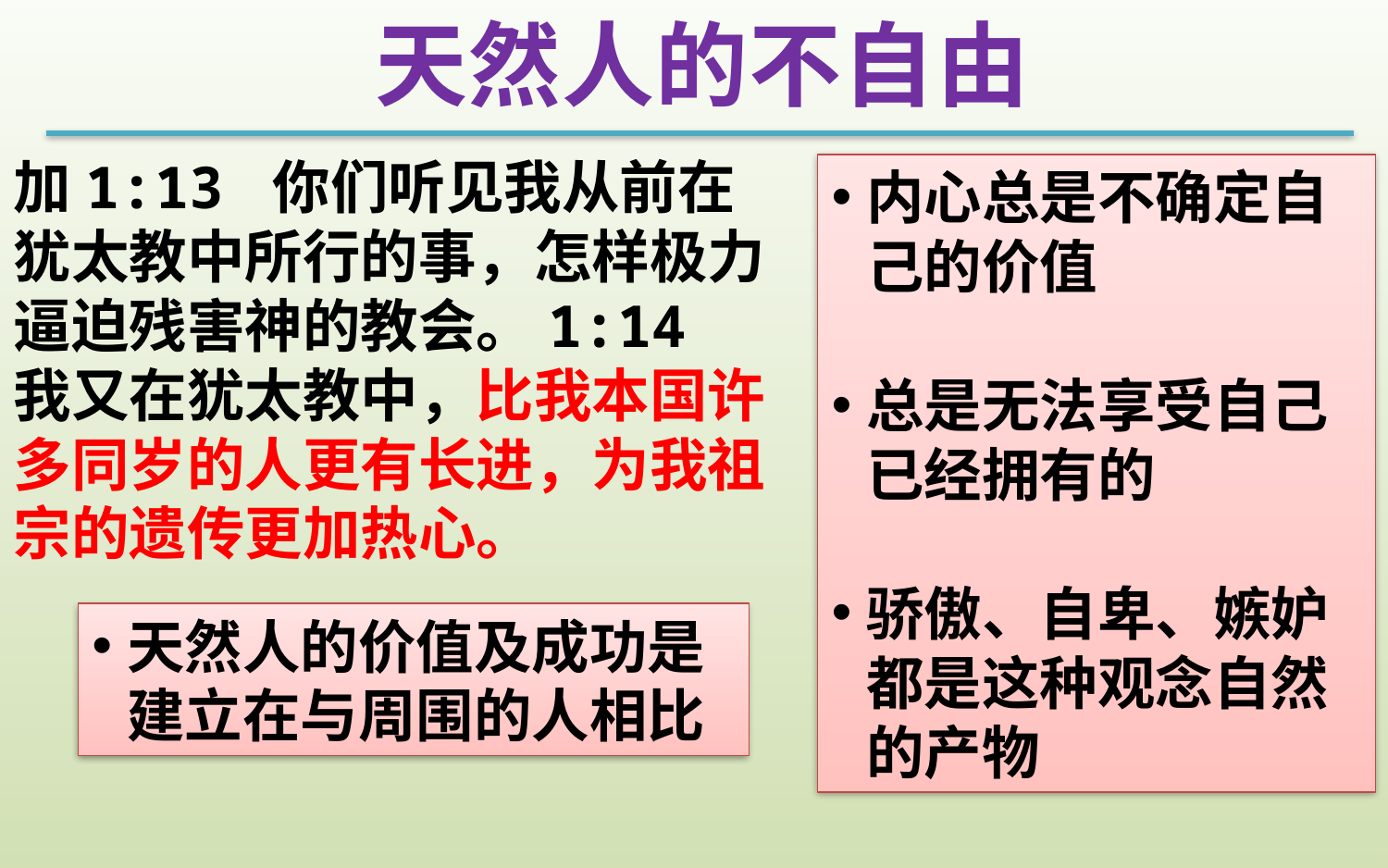

天然人的不自由
加1:13 你们听见我从前在犹太教中所行的事，怎样极力逼迫残害神的教会。1:14 我又在犹太教中，比我本国许多同岁的人更有长进，为我祖宗的遗传更加热心。
内心总是不确定自己的价值

总是无法享受自己已经拥有的

骄傲、自卑、嫉妒都是这种观念自然的产物
天然人的价值及成功是建立在与周围的人相比